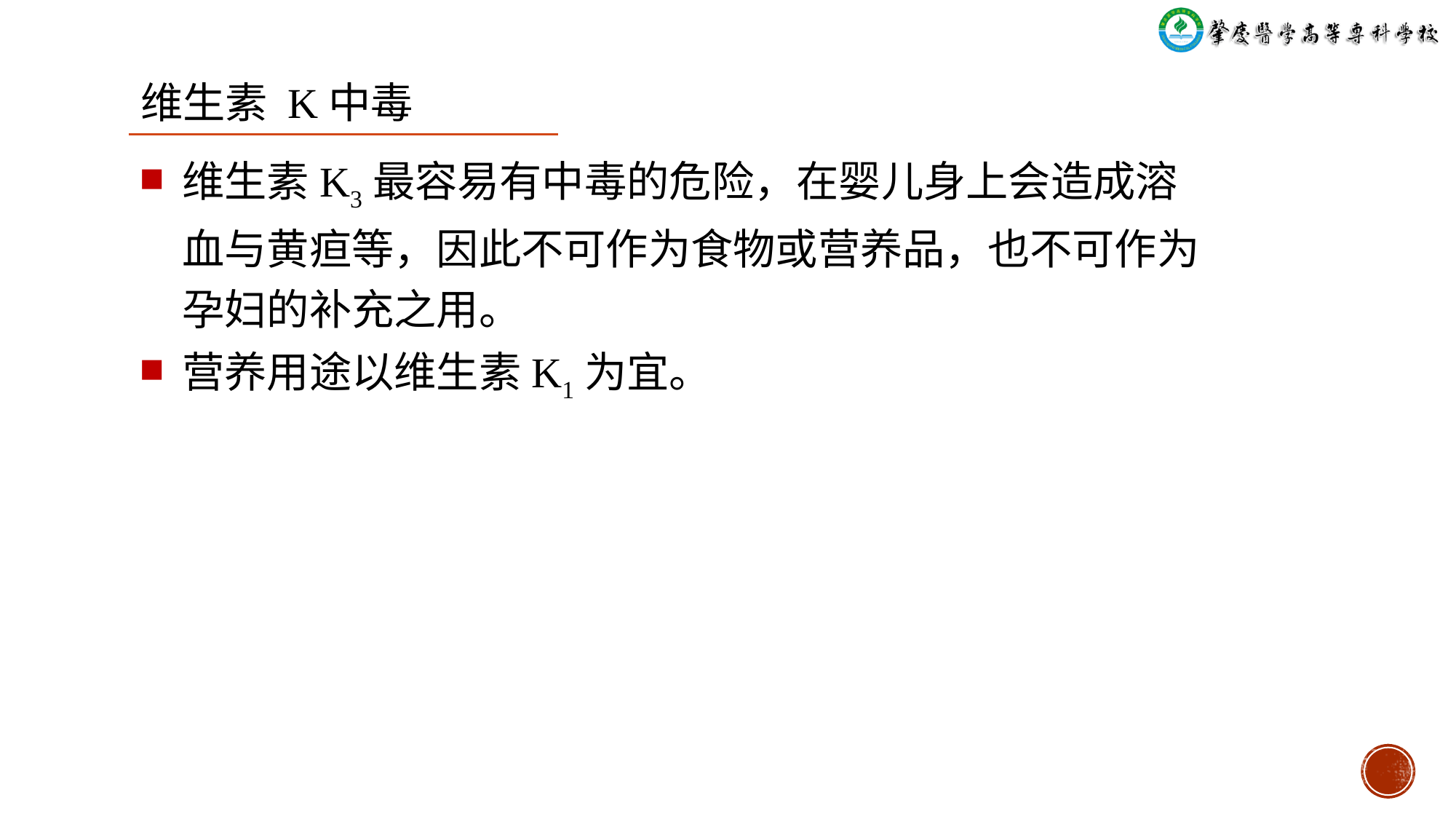

维生素 K中毒
维生素K3最容易有中毒的危险，在婴儿身上会造成溶血与黄疸等，因此不可作为食物或营养品，也不可作为孕妇的补充之用。
营养用途以维生素K1为宜。